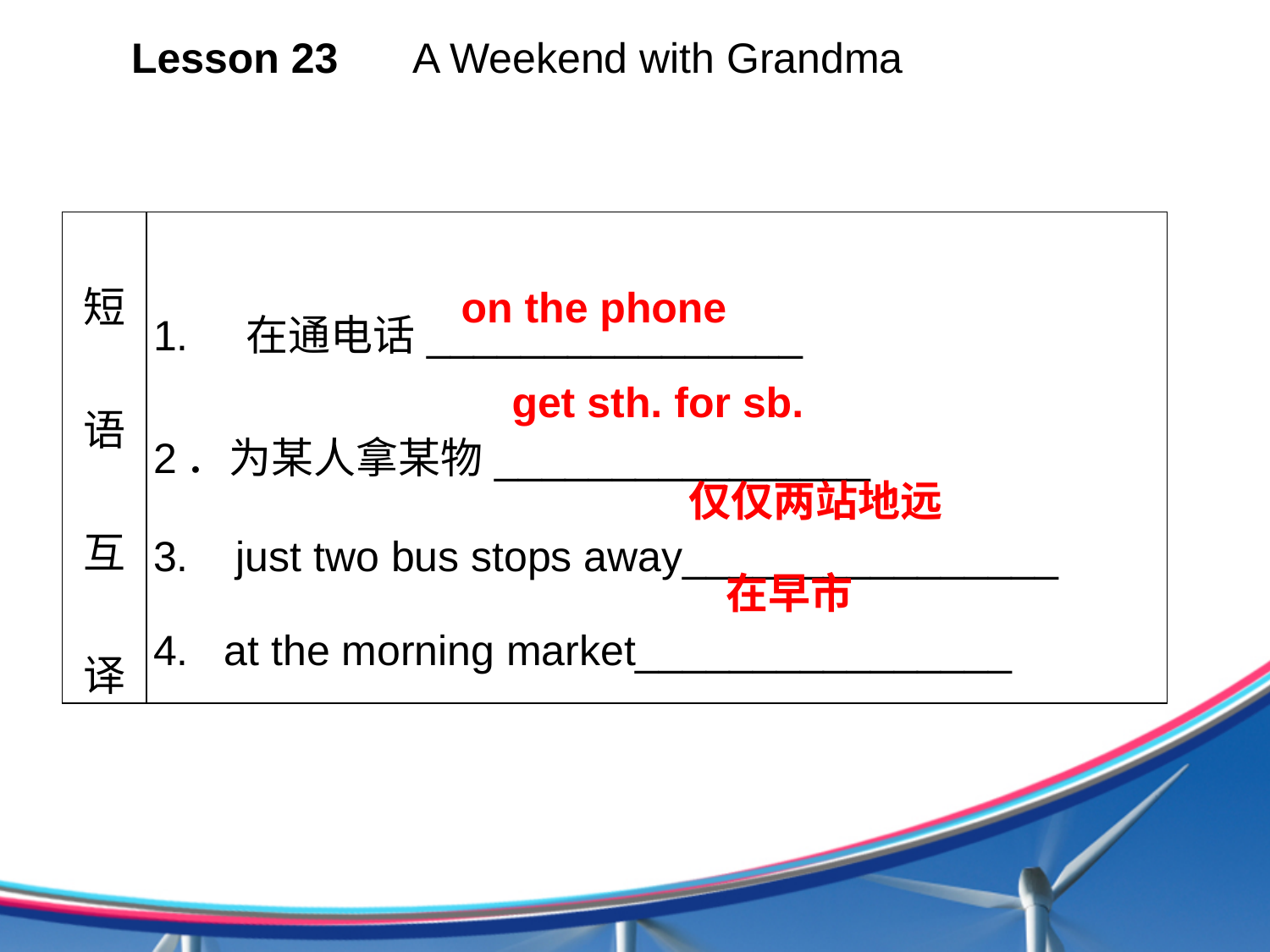

Lesson 23 　A Weekend with Grandma
| 短 语 互 译 | 1. 在通电话\_\_\_\_\_\_\_\_\_\_\_\_\_\_\_\_ 2．为某人拿某物\_\_\_\_\_\_\_\_\_\_\_\_\_\_\_\_ 3. just two bus stops away\_\_\_\_\_\_\_\_\_\_\_\_\_\_\_\_ 4. at the morning market\_\_\_\_\_\_\_\_\_\_\_\_\_\_\_\_ |
| --- | --- |
on the phone
get sth. for sb.
仅仅两站地远
在早市